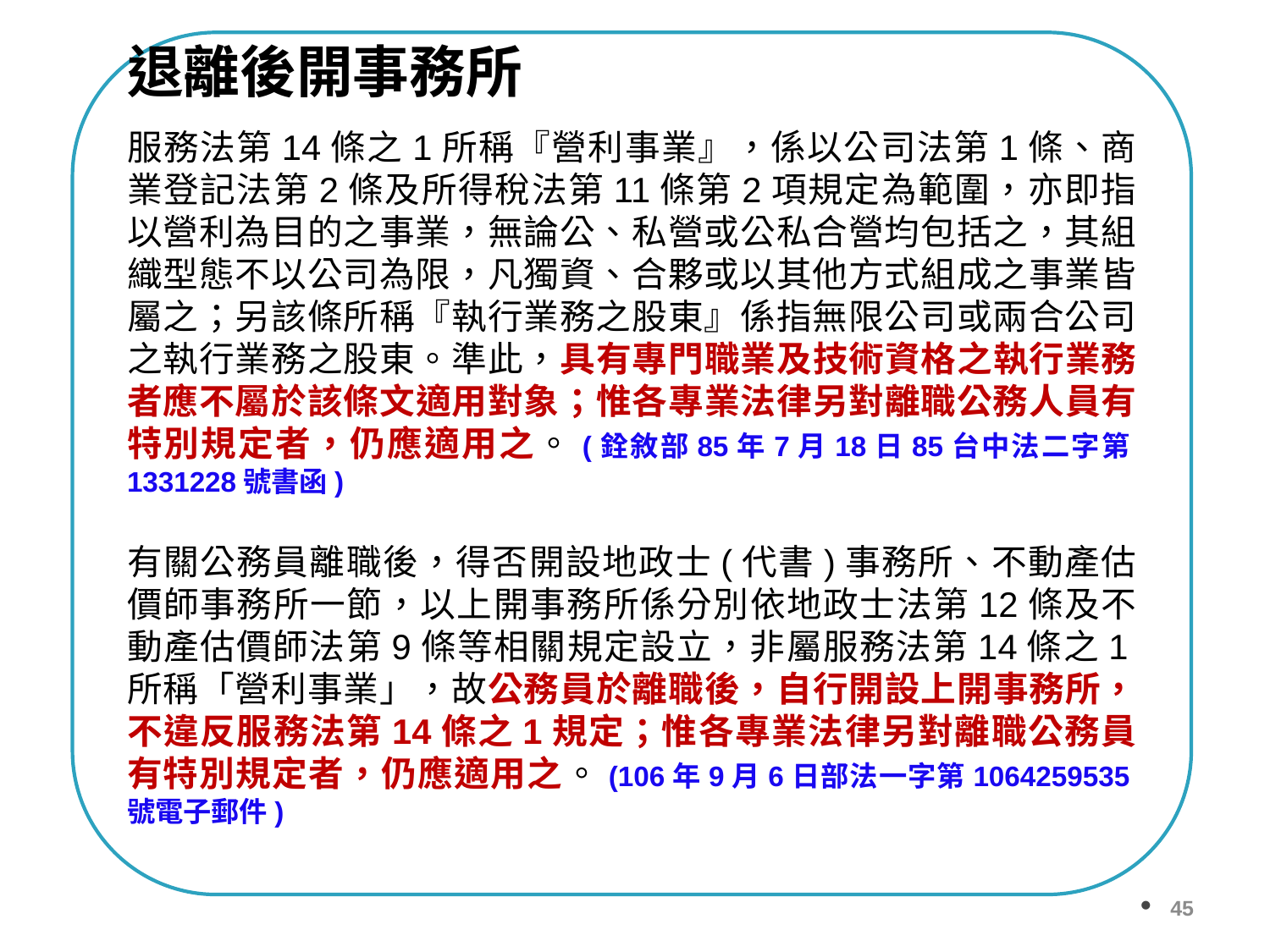

退離後開事務所
服務法第14條之1所稱『營利事業』，係以公司法第1條、商業登記法第2條及所得稅法第11條第2項規定為範圍，亦即指以營利為目的之事業，無論公、私營或公私合營均包括之，其組織型態不以公司為限，凡獨資、合夥或以其他方式組成之事業皆屬之；另該條所稱『執行業務之股東』係指無限公司或兩合公司之執行業務之股東。準此，具有專門職業及技術資格之執行業務者應不屬於該條文適用對象；惟各專業法律另對離職公務人員有特別規定者，仍應適用之。(銓敘部85年7月18日85台中法二字第1331228號書函)
有關公務員離職後，得否開設地政士(代書)事務所、不動產估價師事務所一節，以上開事務所係分別依地政士法第12條及不動產估價師法第9條等相關規定設立，非屬服務法第14條之1所稱「營利事業」，故公務員於離職後，自行開設上開事務所，不違反服務法第14條之1規定；惟各專業法律另對離職公務員有特別規定者，仍應適用之。(106年9月6日部法一字第1064259535號電子郵件)

45